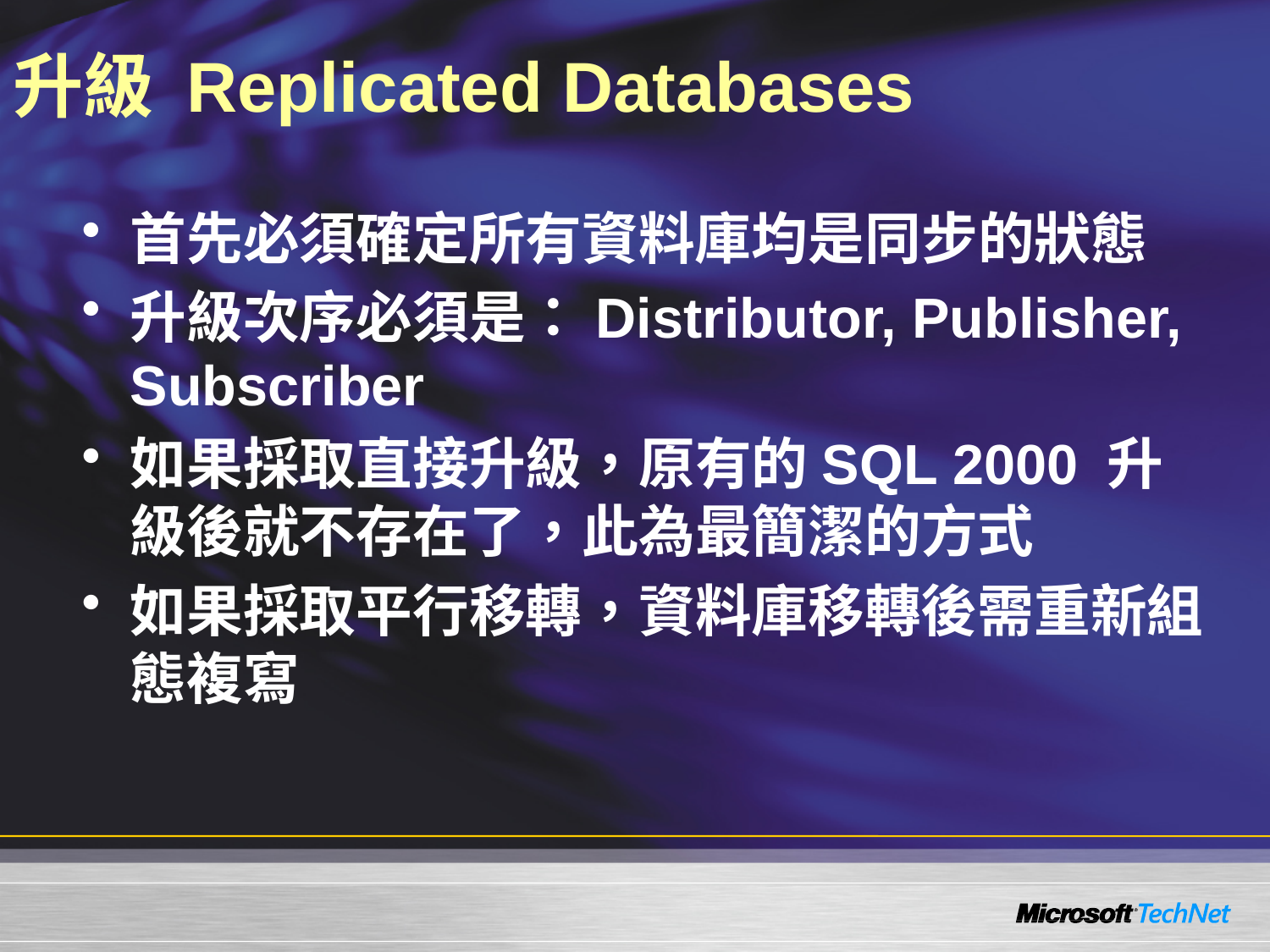

# 升級 Replicated Databases
首先必須確定所有資料庫均是同步的狀態
升級次序必須是：Distributor, Publisher, Subscriber
如果採取直接升級，原有的SQL 2000 升級後就不存在了，此為最簡潔的方式
如果採取平行移轉，資料庫移轉後需重新組態複寫